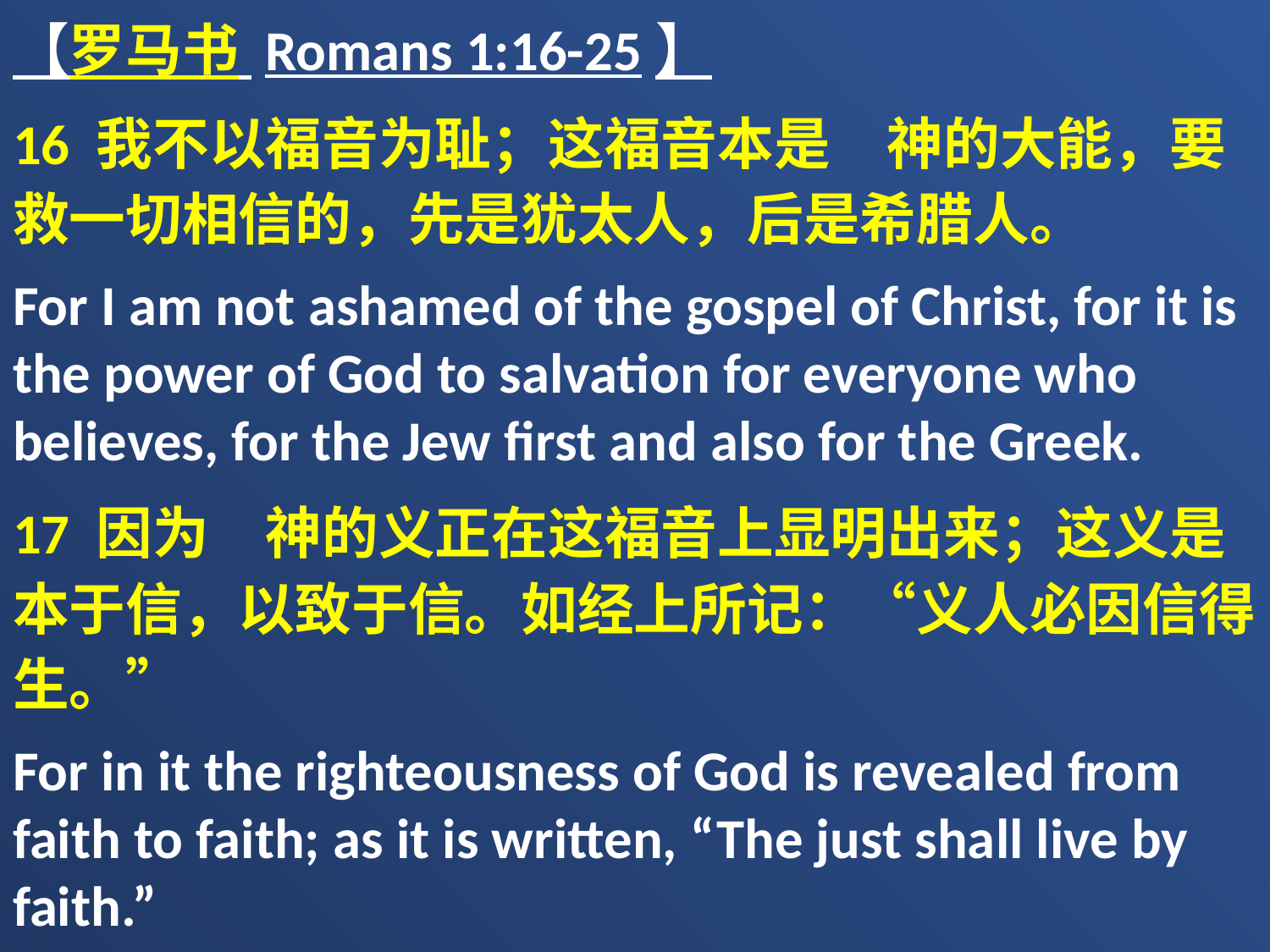

【罗马书 Romans 1:16-25】
16 我不以福音为耻；这福音本是　神的大能，要救一切相信的，先是犹太人，后是希腊人。
For I am not ashamed of the gospel of Christ, for it is the power of God to salvation for everyone who believes, for the Jew first and also for the Greek.
17 因为　神的义正在这福音上显明出来；这义是本于信，以致于信。如经上所记：“义人必因信得生。”
For in it the righteousness of God is revealed from faith to faith; as it is written, “The just shall live by faith.”